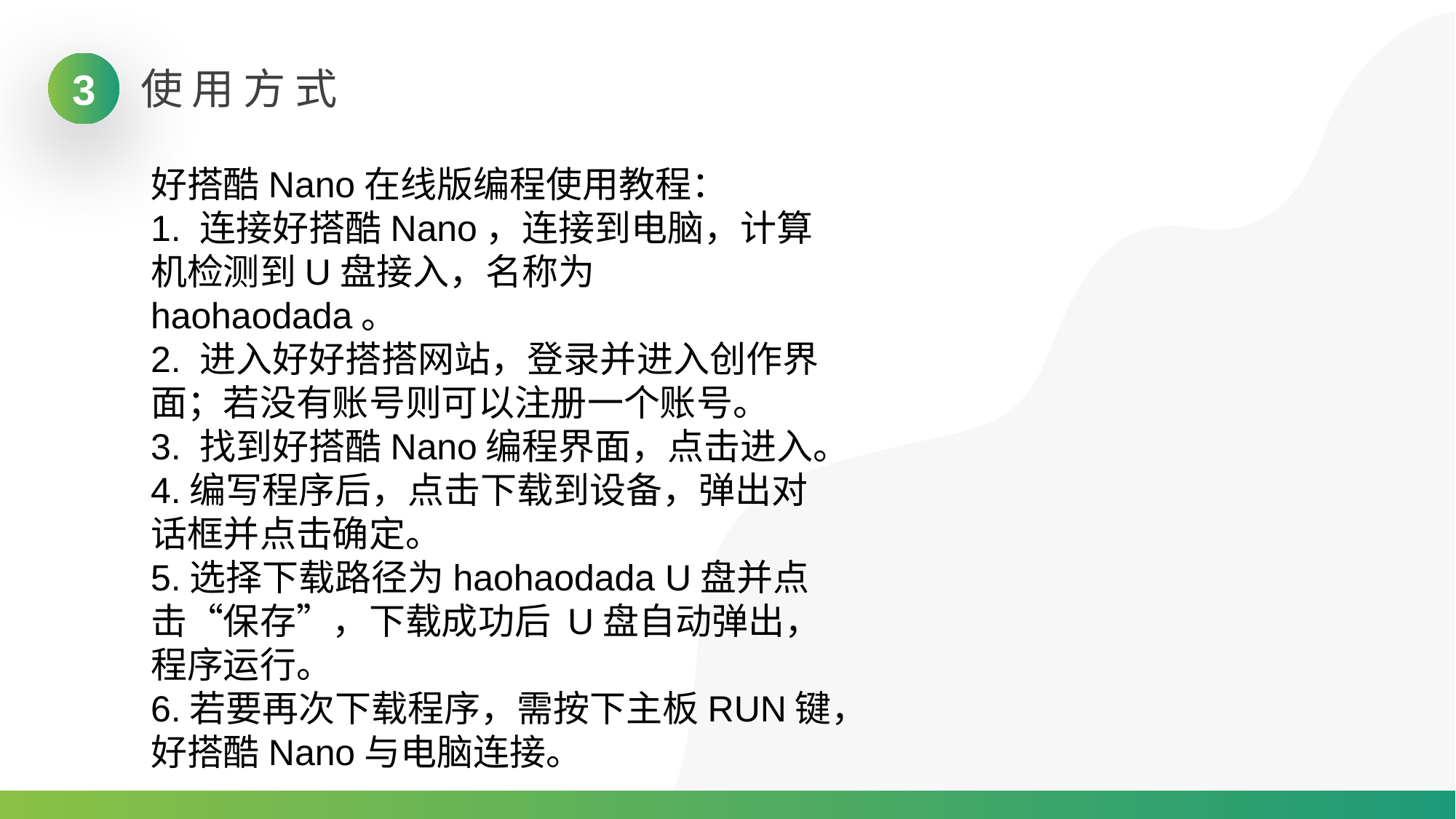

3
使用方式
好搭酷Nano在线版编程使用教程：
1. 连接好搭酷Nano，连接到电脑，计算机检测到U盘接入，名称为haohaodada。
2. 进入好好搭搭网站，登录并进入创作界面；若没有账号则可以注册一个账号。
3. 找到好搭酷Nano编程界面，点击进入。
4.编写程序后，点击下载到设备，弹出对话框并点击确定。
5.选择下载路径为haohaodada U盘并点击“保存”，下载成功后 U盘自动弹出，程序运行。
6.若要再次下载程序，需按下主板RUN键，好搭酷Nano与电脑连接。
02